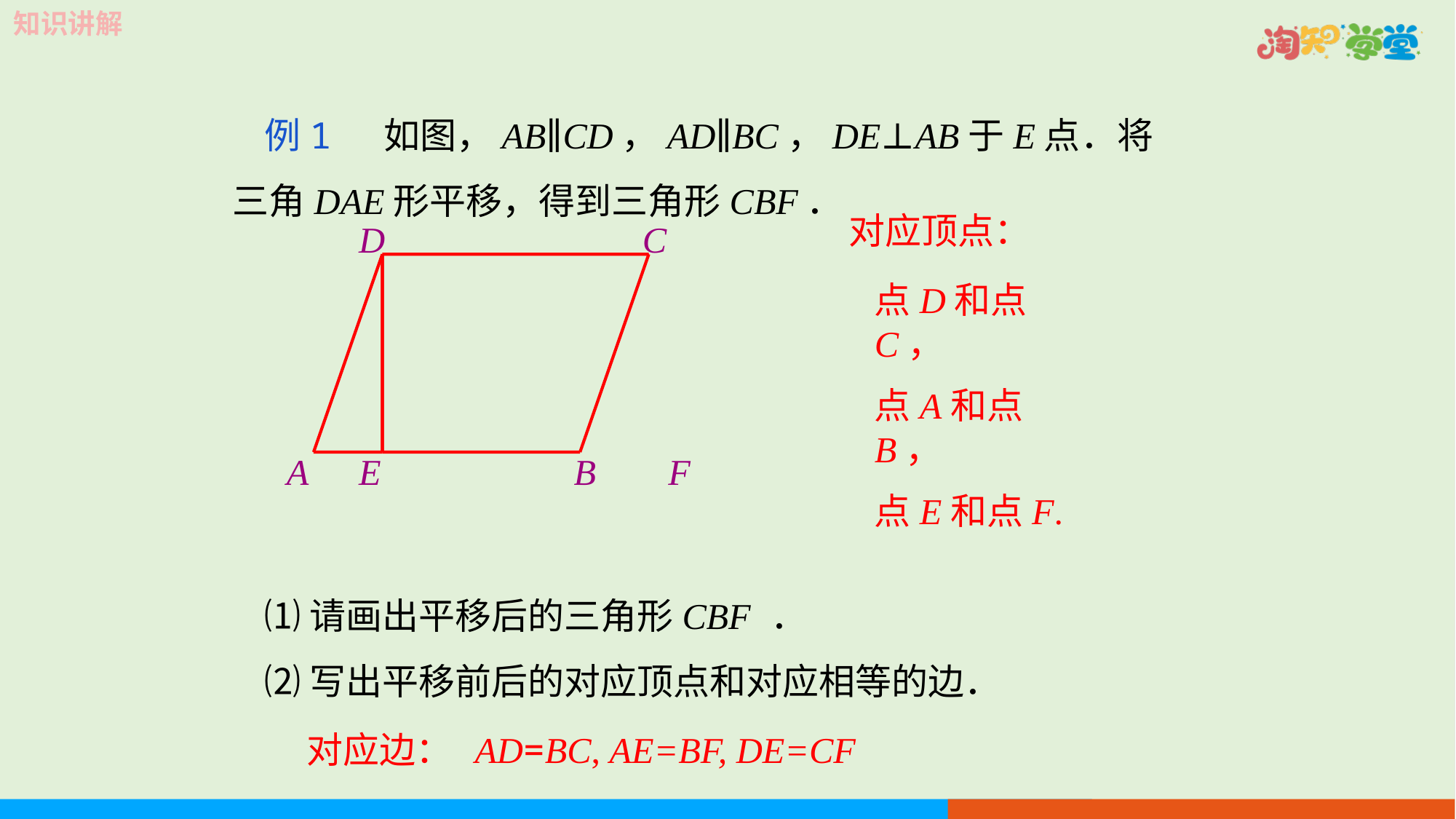

例1  如图，AB∥CD，AD∥BC，DE⊥AB于E点．将三角DAE形平移，得到三角形CBF．

⑴请画出平移后的三角形CBF ．
⑵写出平移前后的对应顶点和对应相等的边．
对应顶点：
D
C

点D和点C，
点A和点B，
点E和点F.
A
E
B
F
对应边：
AD=BC, AE=BF, DE=CF